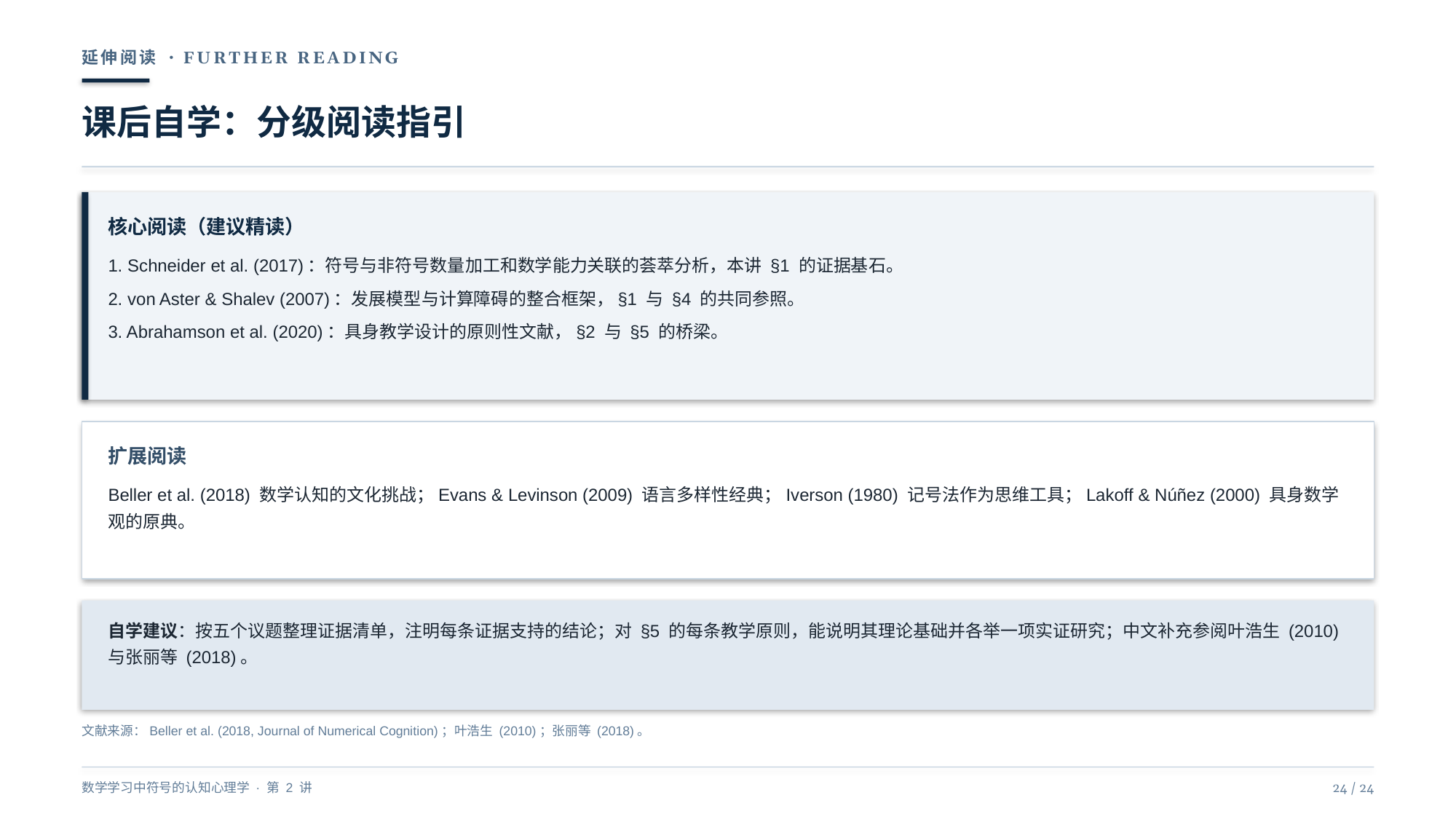

延伸阅读 · FURTHER READING

课后自学：分级阅读指引

核心阅读（建议精读）
1. Schneider et al. (2017)：符号与非符号数量加工和数学能力关联的荟萃分析，本讲 §1 的证据基石。
2. von Aster & Shalev (2007)：发展模型与计算障碍的整合框架，§1 与 §4 的共同参照。
3. Abrahamson et al. (2020)：具身教学设计的原则性文献，§2 与 §5 的桥梁。

扩展阅读
Beller et al. (2018) 数学认知的文化挑战；Evans & Levinson (2009) 语言多样性经典；Iverson (1980) 记号法作为思维工具；Lakoff & Núñez (2000) 具身数学观的原典。

自学建议：按五个议题整理证据清单，注明每条证据支持的结论；对 §5 的每条教学原则，能说明其理论基础并各举一项实证研究；中文补充参阅叶浩生 (2010) 与张丽等 (2018)。
文献来源：Beller et al. (2018, Journal of Numerical Cognition)；叶浩生 (2010)；张丽等 (2018)。

数学学习中符号的认知心理学 · 第 2 讲
24 / 24